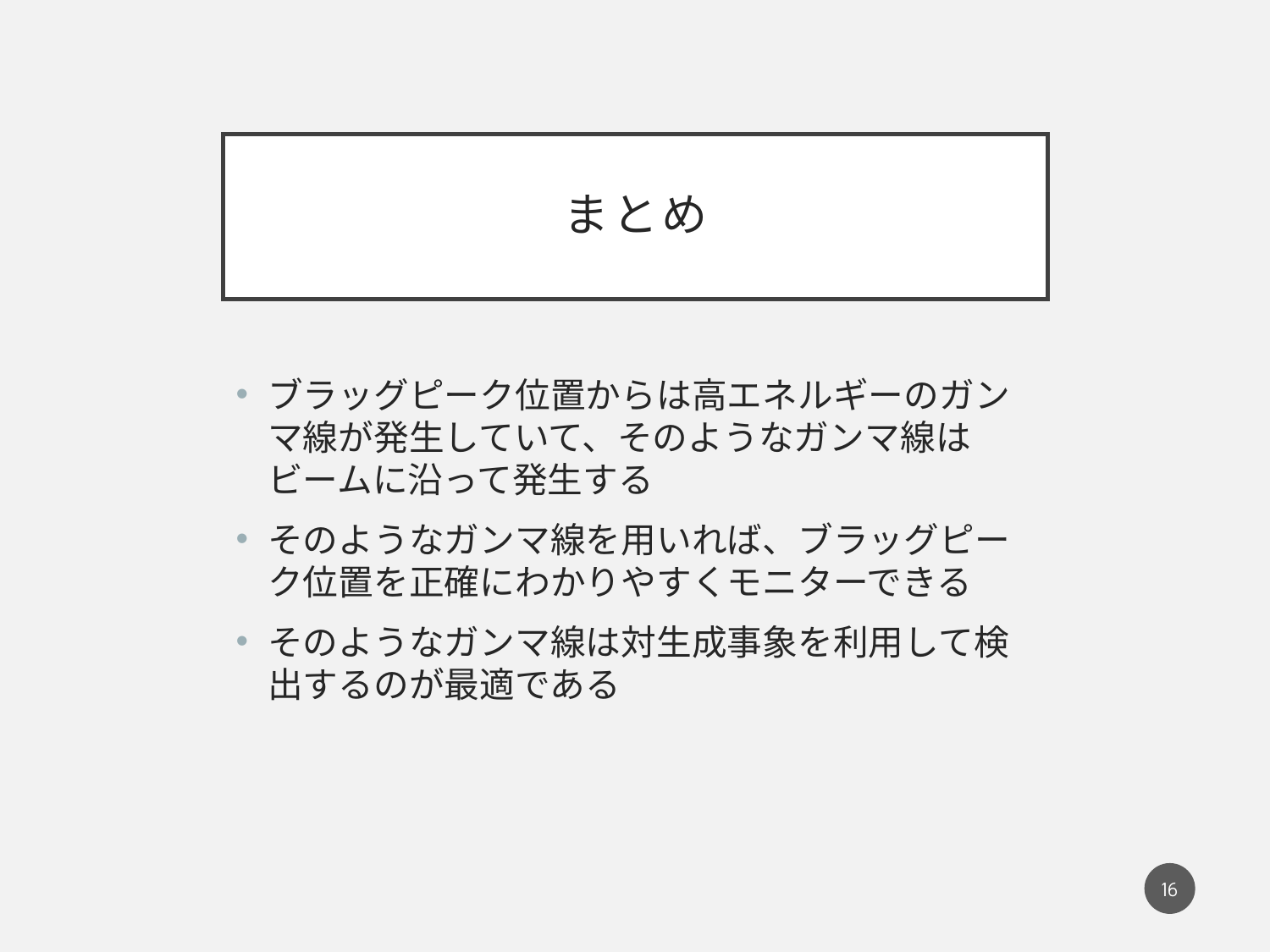

# まとめ
ブラッグピーク位置からは高エネルギーのガンマ線が発生していて、そのようなガンマ線はビームに沿って発生する
そのようなガンマ線を用いれば、ブラッグピーク位置を正確にわかりやすくモニターできる
そのようなガンマ線は対生成事象を利用して検出するのが最適である
16